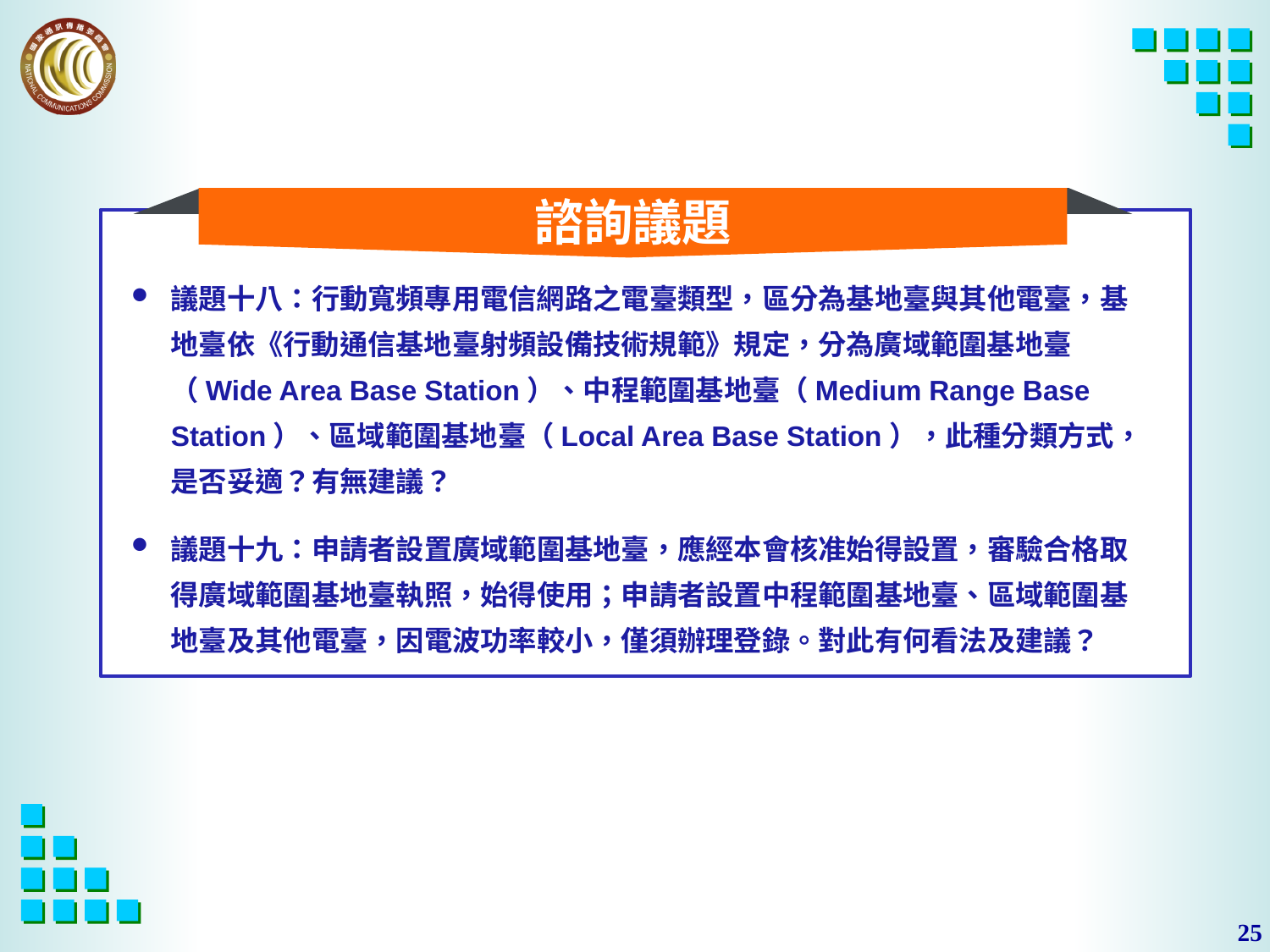

諮詢議題

議題十八：行動寬頻專用電信網路之電臺類型，區分為基地臺與其他電臺，基地臺依《行動通信基地臺射頻設備技術規範》規定，分為廣域範圍基地臺（Wide Area Base Station）、中程範圍基地臺（Medium Range Base Station）、區域範圍基地臺（Local Area Base Station），此種分類方式，是否妥適？有無建議？
議題十九：申請者設置廣域範圍基地臺，應經本會核准始得設置，審驗合格取得廣域範圍基地臺執照，始得使用；申請者設置中程範圍基地臺、區域範圍基地臺及其他電臺，因電波功率較小，僅須辦理登錄。對此有何看法及建議？